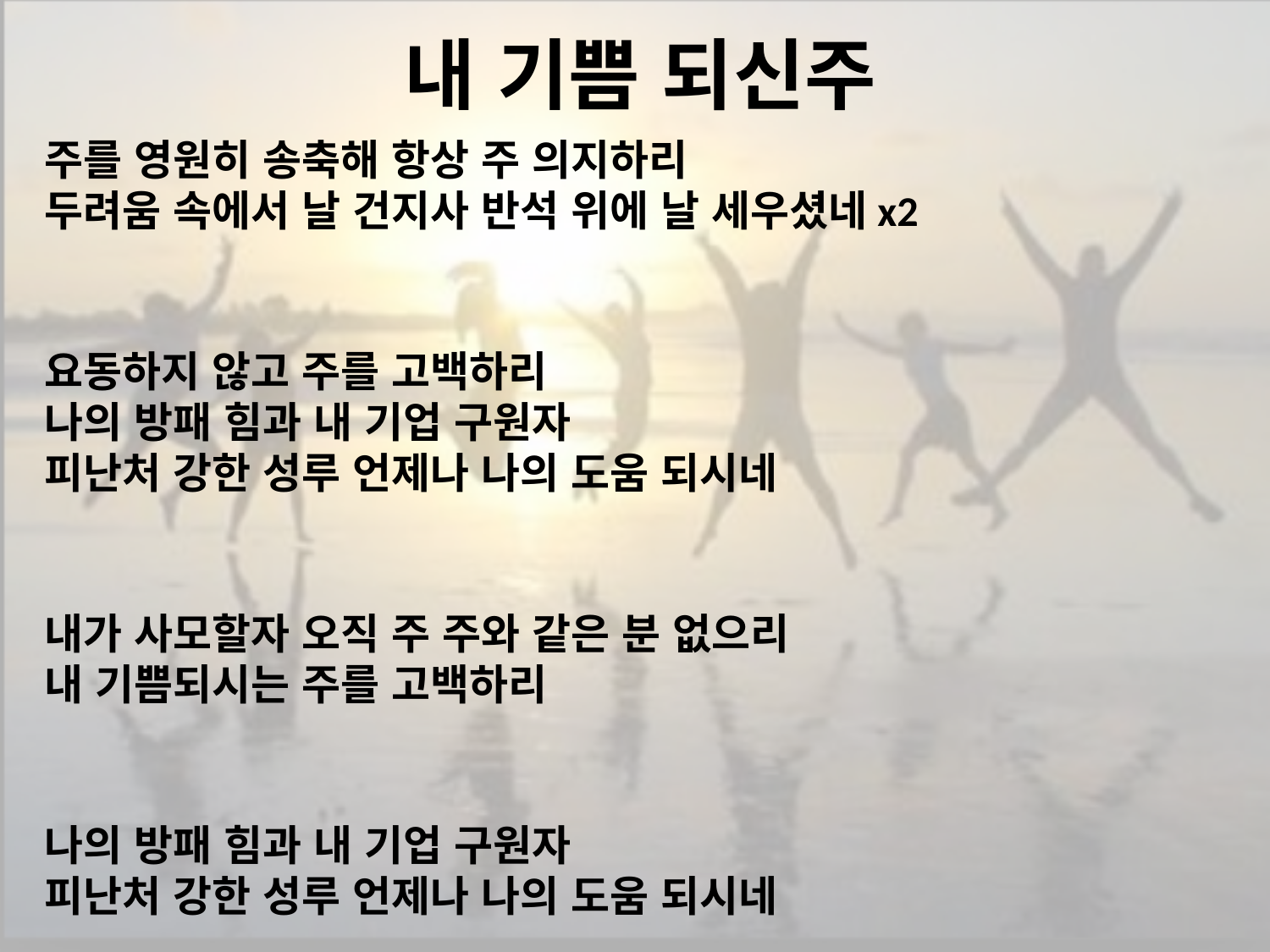

# 내 기쁨 되신주
주를 영원히 송축해 항상 주 의지하리
두려움 속에서 날 건지사 반석 위에 날 세우셨네x2
요동하지 않고 주를 고백하리
나의 방패 힘과 내 기업 구원자
피난처 강한 성루 언제나 나의 도움 되시네
내가 사모할자 오직 주 주와 같은 분 없으리
내 기쁨되시는 주를 고백하리
나의 방패 힘과 내 기업 구원자
피난처 강한 성루 언제나 나의 도움 되시네